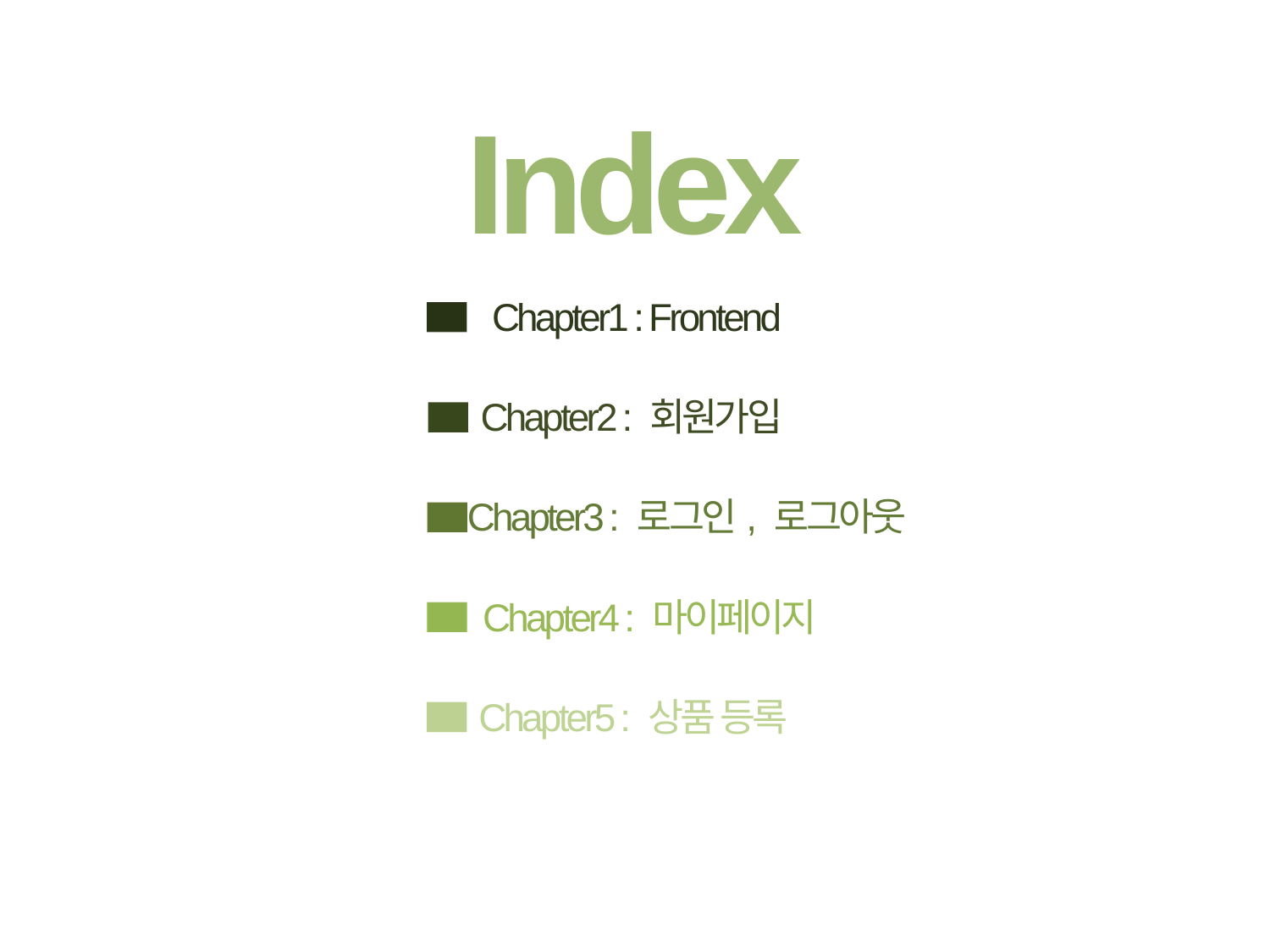

Index
Chapter1 : Frontend

Chapter2 : 회원가입

Chapter3 : 로그인, 로그아웃

Chapter4 : 마이페이지

Chapter5 : 상품 등록